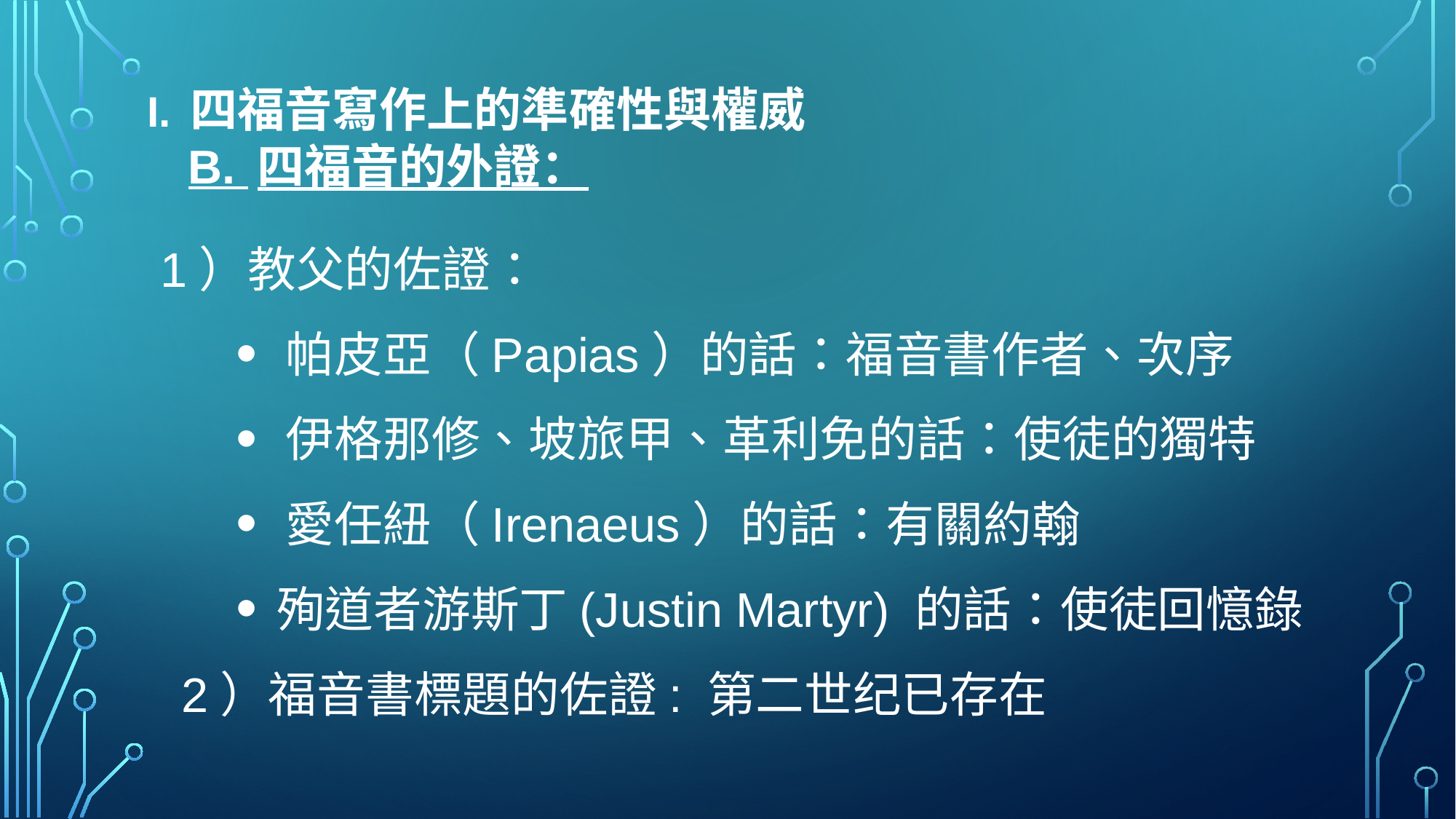

# I. 四福音寫作上的準確性與權威 B. 四福音的外證：
 1）教父的佐證：
 帕皮亞（Papias）的話：福音書作者、次序
 伊格那修、坡旅甲、革利免的話：使徒的獨特
 愛任紐（Irenaeus）的話：有關約翰
殉道者游斯丁(Justin Martyr) 的話：使徒回憶錄
 2）福音書標題的佐證: 第二世纪已存在